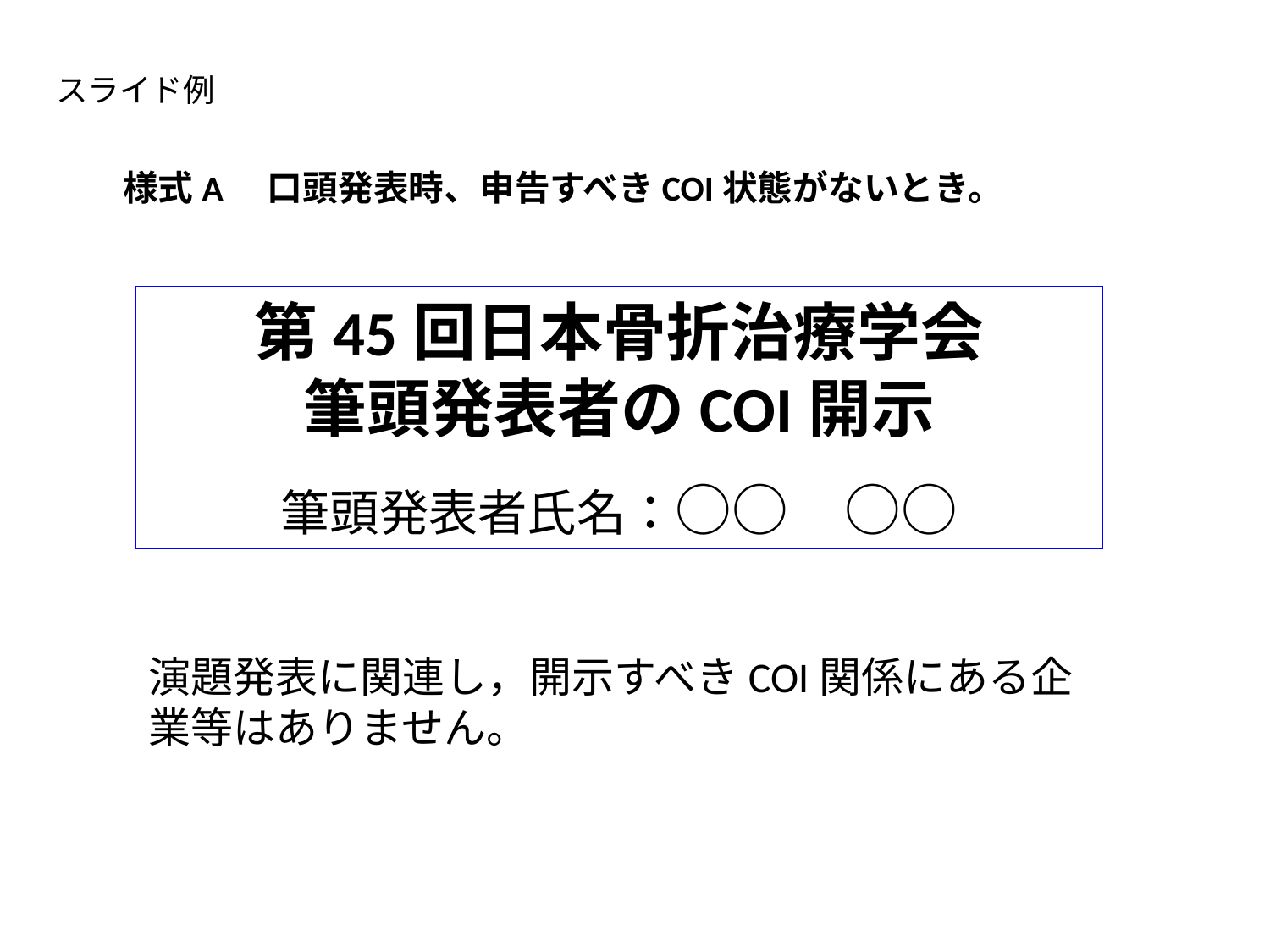

スライド例
様式A　口頭発表時、申告すべきCOI状態がないとき。

第45回日本骨折治療学会
筆頭発表者のCOI開示

筆頭発表者氏名：○○　○○
演題発表に関連し，開示すべきCOI関係にある企業等はありません。